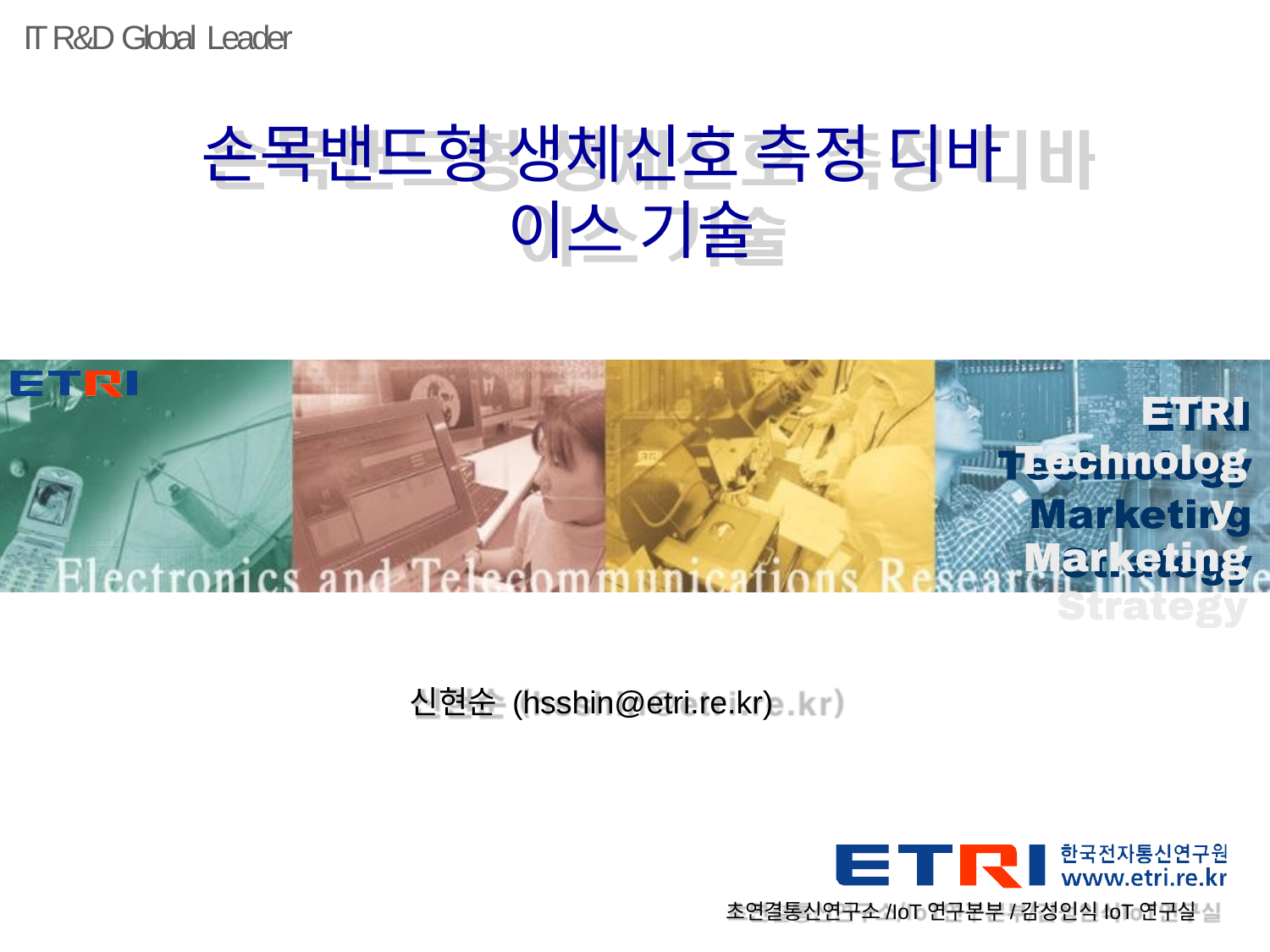

IT R&D Global Leader

# 손목밴드형 생체신호 측정 디바
이스 기술

ETRI
Technology  Marketing  Strategy

신현순 (hsshin@etri.re.kr)

초연결통신연구소/IoT연구본부/감성인식IoT연구실
Proprietary	ETRI OOO연구소(단, 본부)명	1